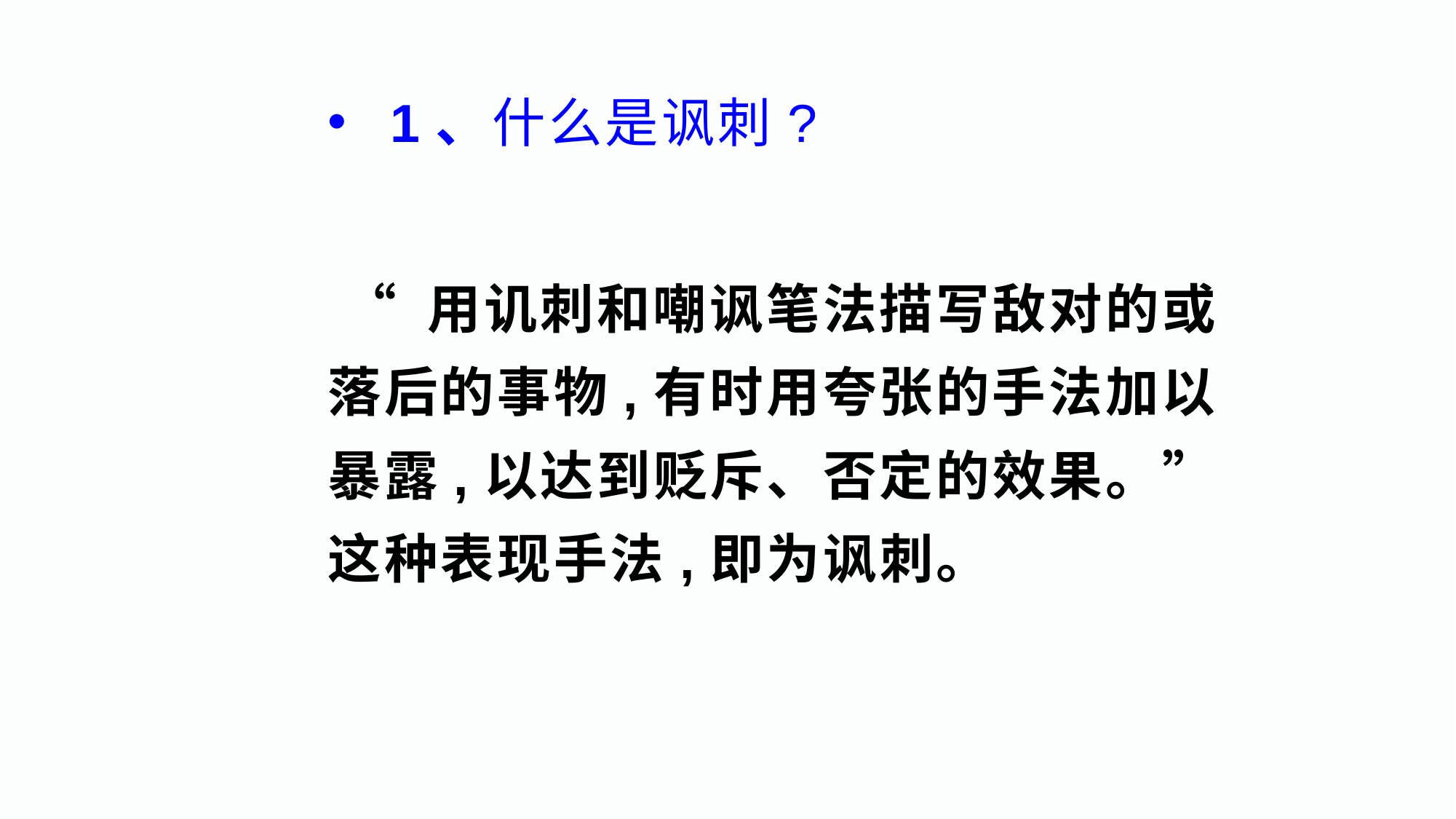

1、什么是讽刺?
 “ 用讥刺和嘲讽笔法描写敌对的或落后的事物,有时用夸张的手法加以暴露,以达到贬斥、否定的效果。”这种表现手法,即为讽刺。